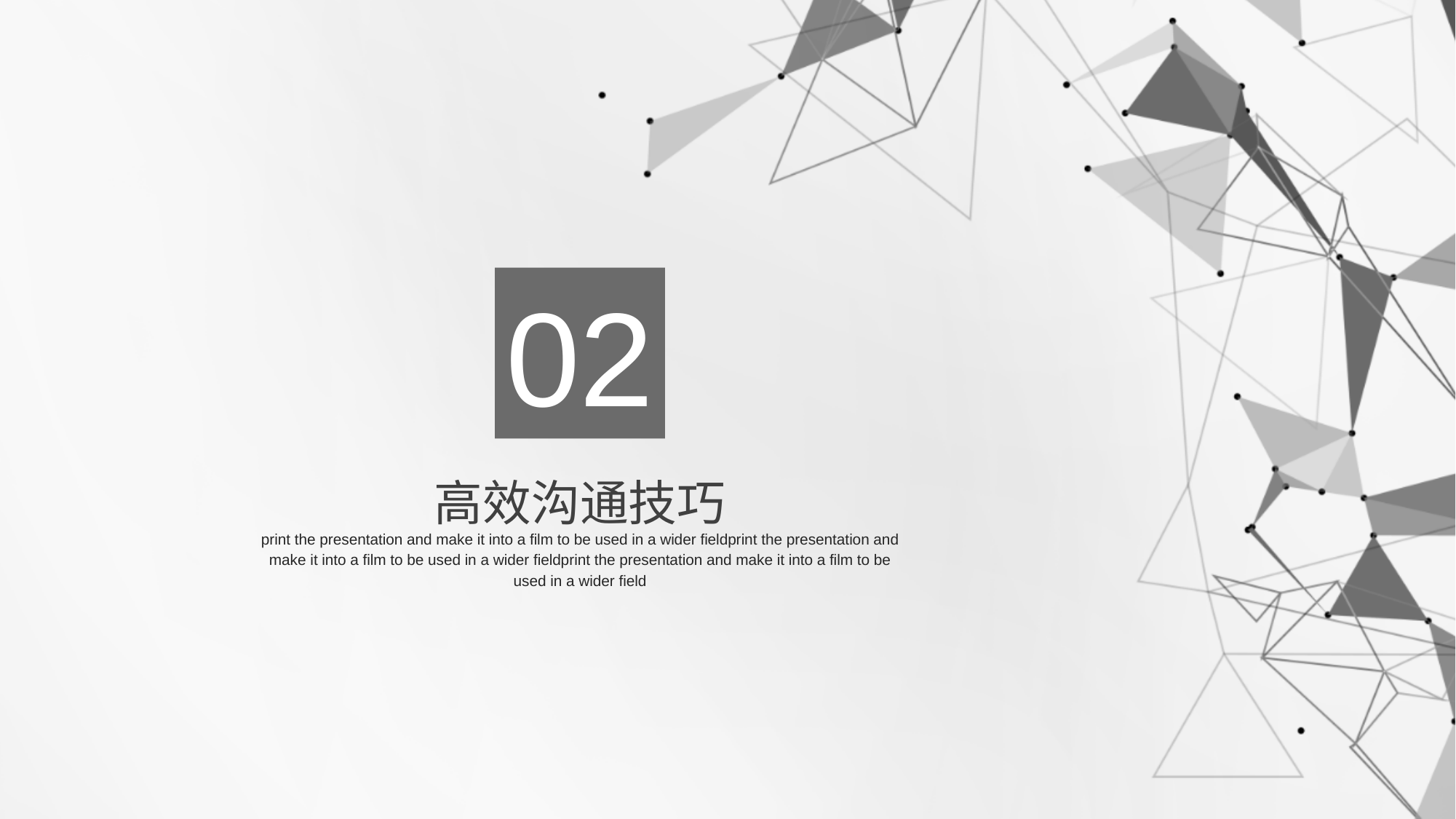

02
高效沟通技巧
print the presentation and make it into a film to be used in a wider fieldprint the presentation and make it into a film to be used in a wider fieldprint the presentation and make it into a film to be used in a wider field